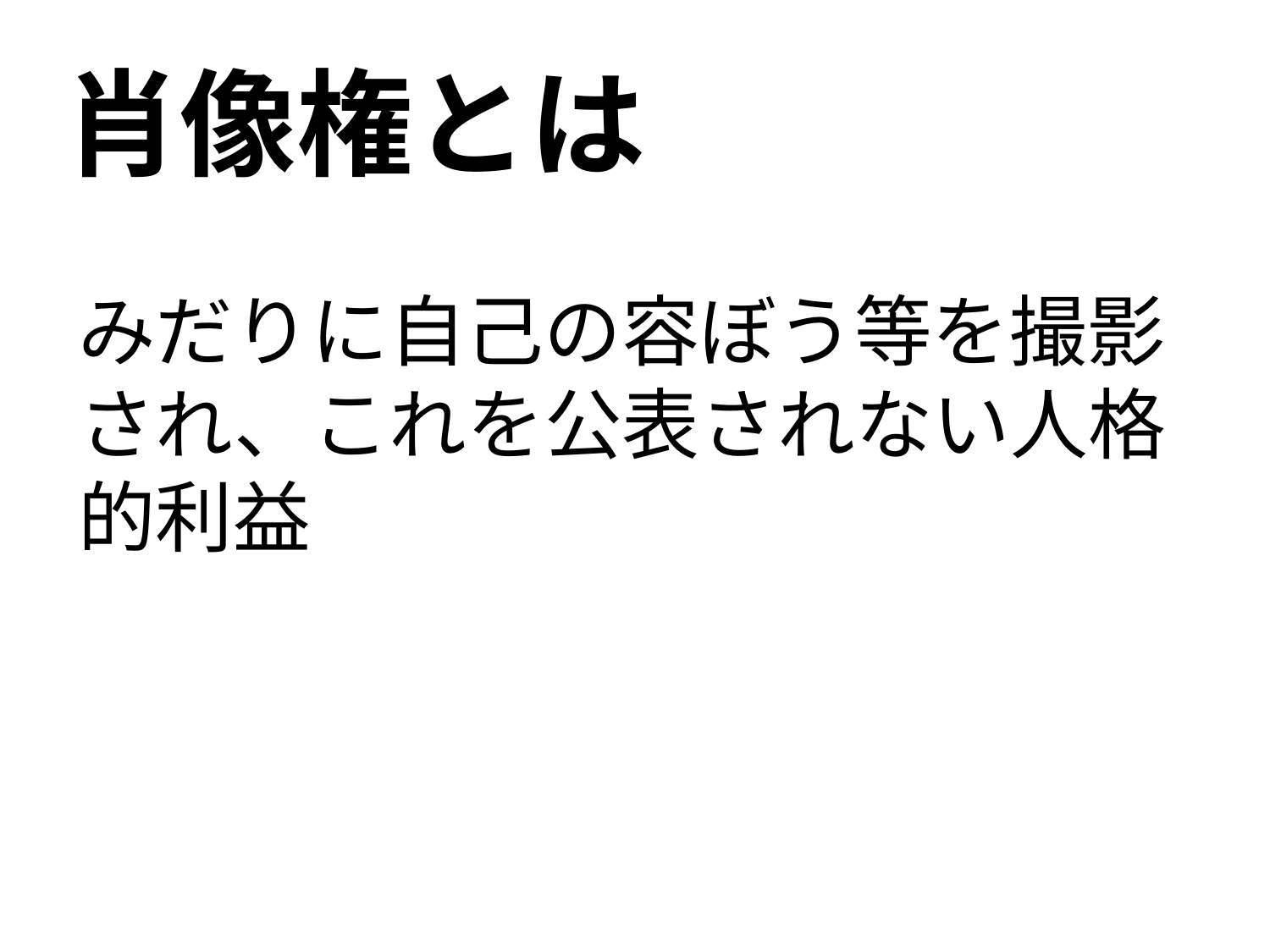

肖像権とは
みだりに自己の容ぼう等を撮影され、これを公表されない人格的利益